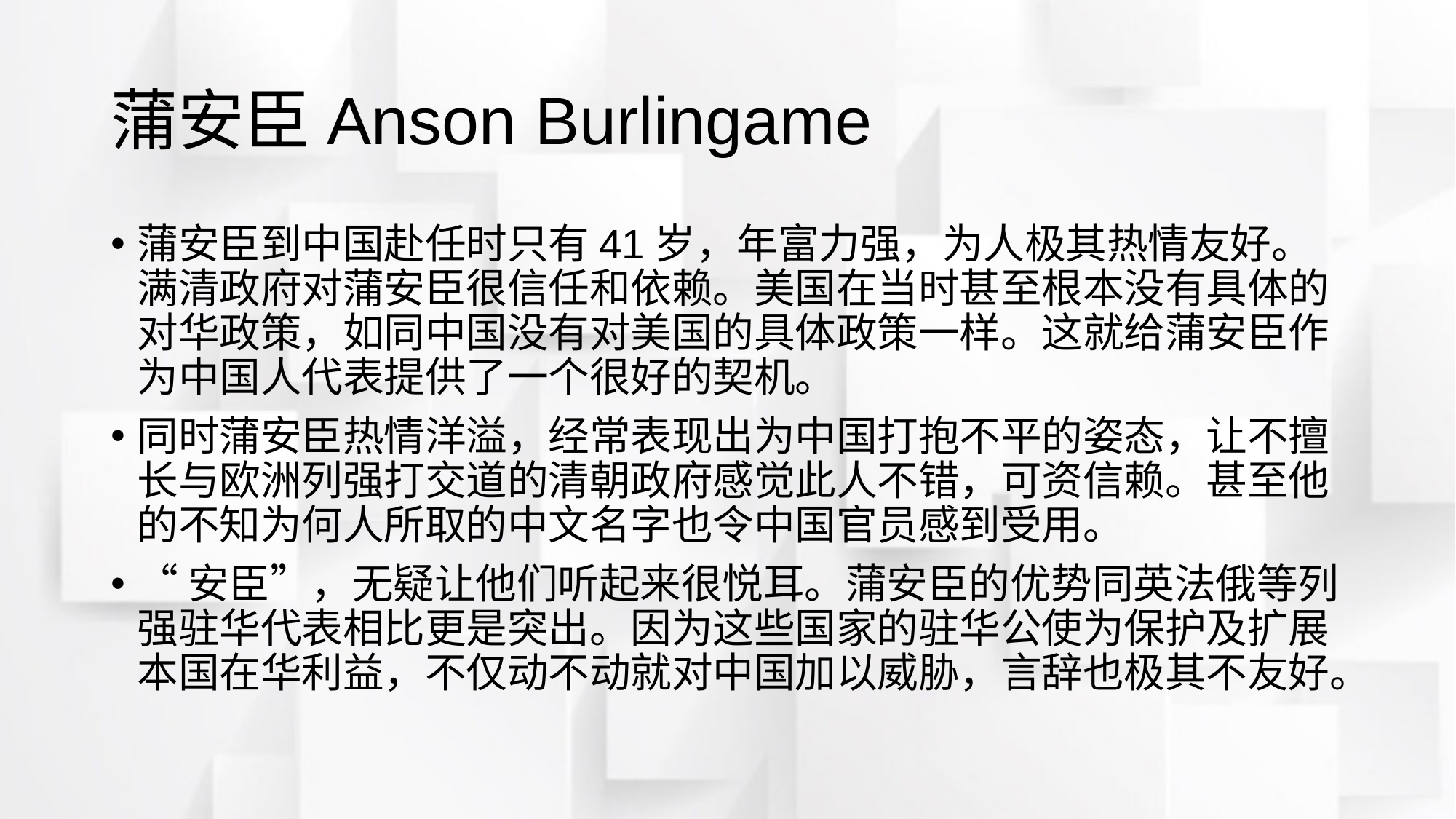

# 蒲安臣Anson Burlingame
蒲安臣到中国赴任时只有41岁，年富力强，为人极其热情友好。满清政府对蒲安臣很信任和依赖。美国在当时甚至根本没有具体的对华政策，如同中国没有对美国的具体政策一样。这就给蒲安臣作为中国人代表提供了一个很好的契机。
同时蒲安臣热情洋溢，经常表现出为中国打抱不平的姿态，让不擅长与欧洲列强打交道的清朝政府感觉此人不错，可资信赖。甚至他的不知为何人所取的中文名字也令中国官员感到受用。
“安臣”，无疑让他们听起来很悦耳。蒲安臣的优势同英法俄等列强驻华代表相比更是突出。因为这些国家的驻华公使为保护及扩展本国在华利益，不仅动不动就对中国加以威胁，言辞也极其不友好。